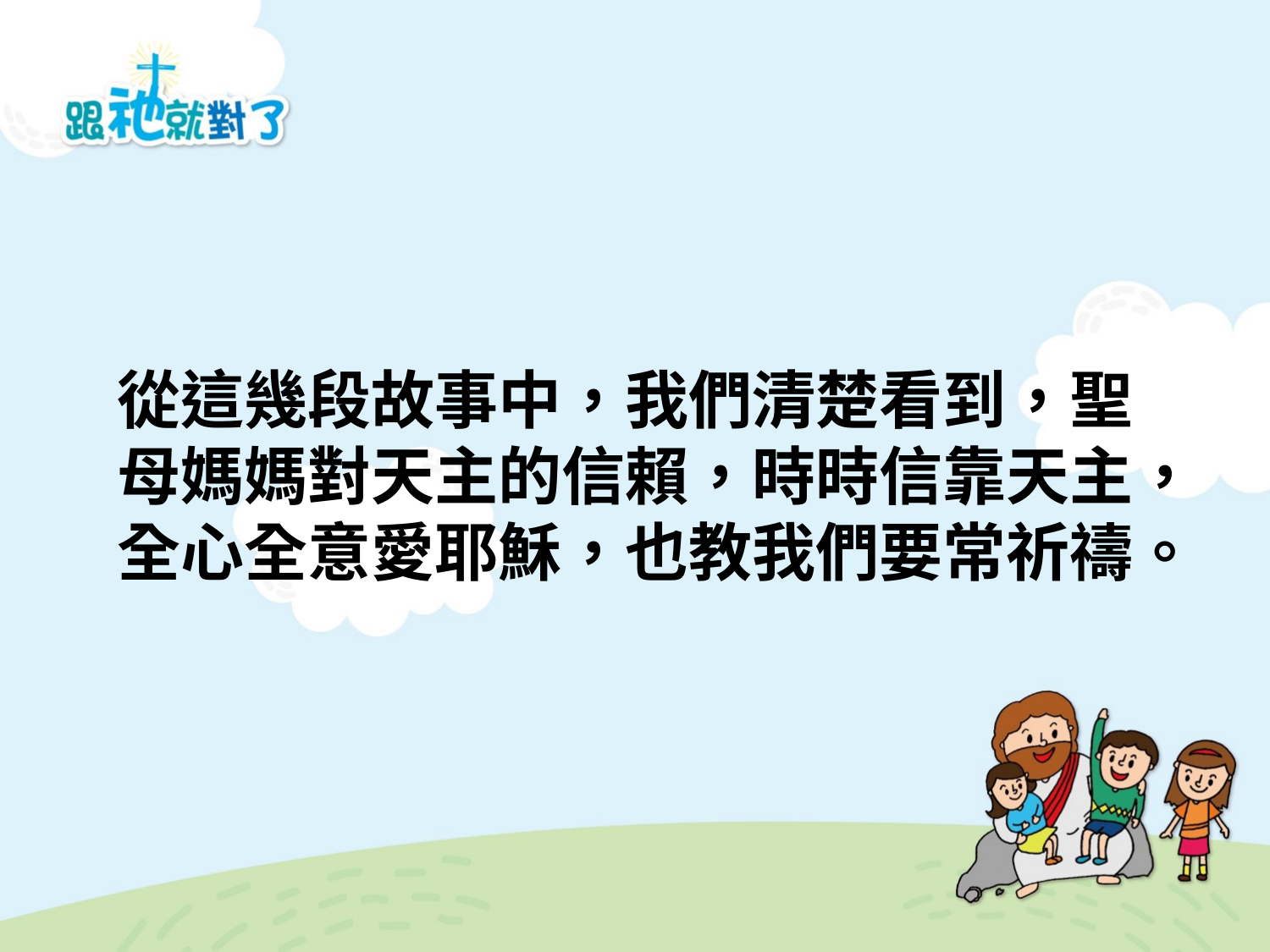

從這幾段故事中，我們清楚看到，聖母媽媽對天主的信賴，時時信靠天主，全心全意愛耶穌，也教我們要常祈禱。